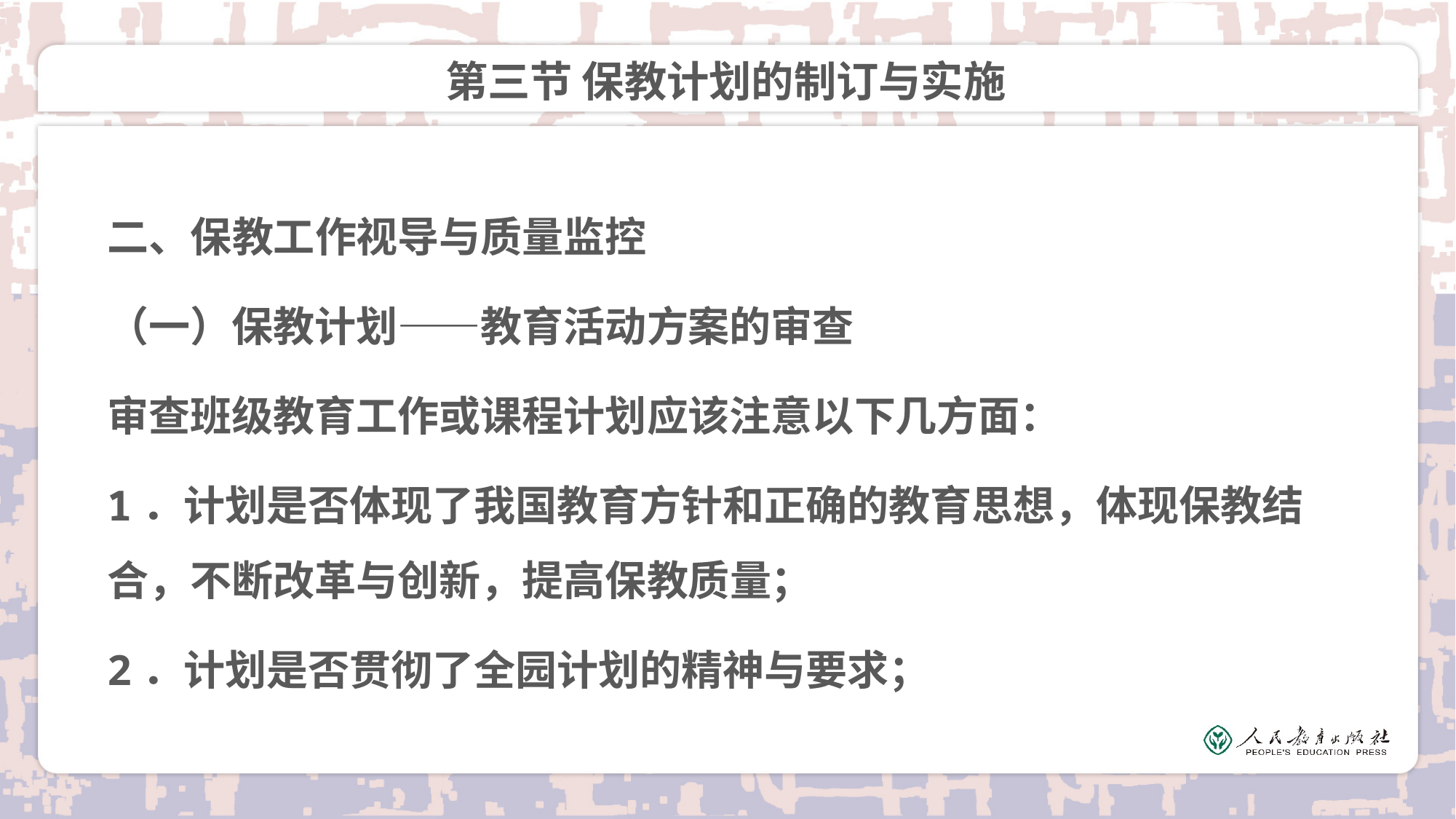

# 第三节 保教计划的制订与实施
二、保教工作视导与质量监控
（一）保教计划——教育活动方案的审查
审查班级教育工作或课程计划应该注意以下几方面：
1．计划是否体现了我国教育方针和正确的教育思想，体现保教结合，不断改革与创新，提高保教质量；
2．计划是否贯彻了全园计划的精神与要求；